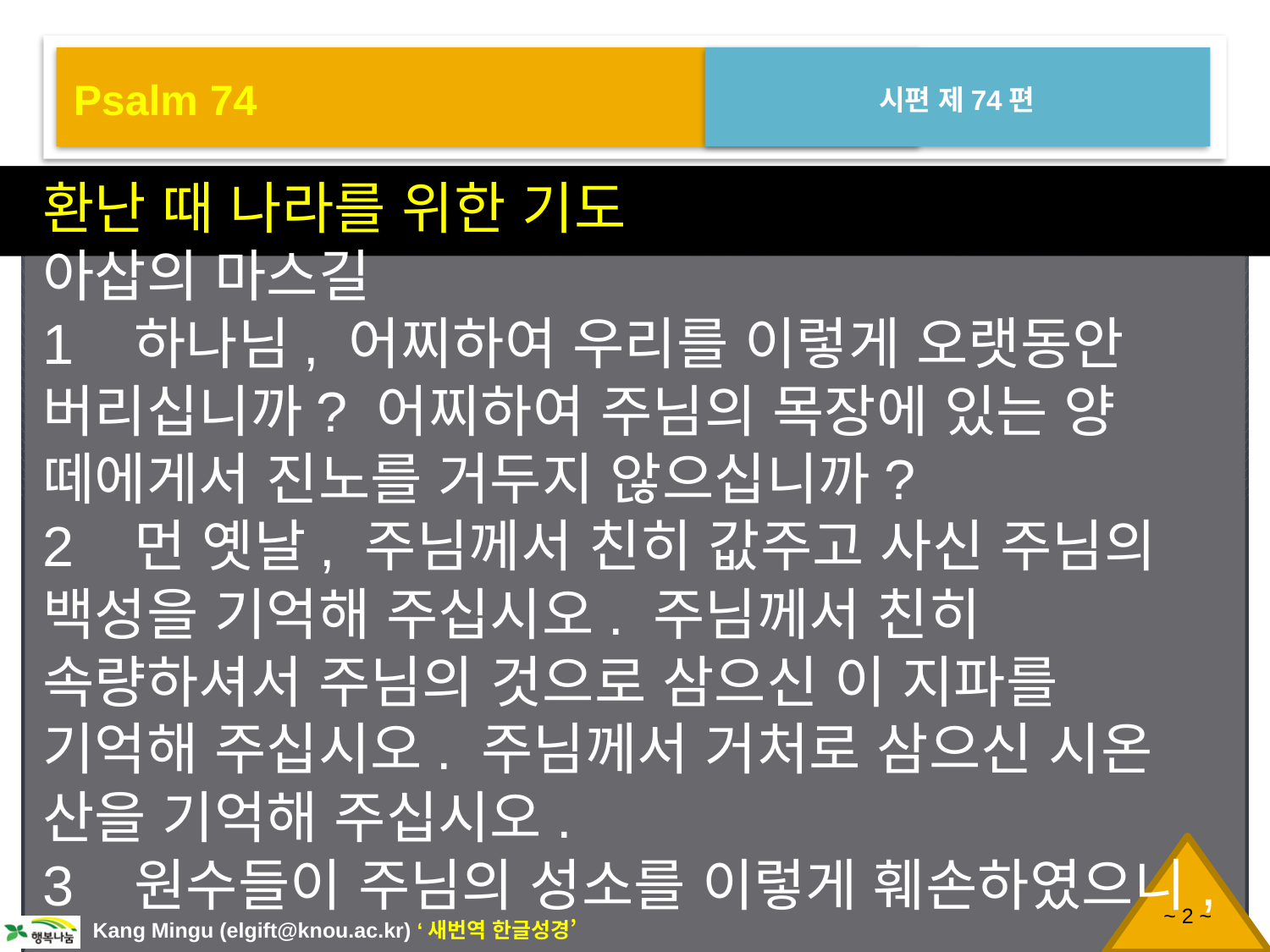

Psalm 74
시편 제74편
환난 때 나라를 위한 기도
아삽의 마스길
1   하나님, 어찌하여 우리를 이렇게 오랫동안 버리십니까? 어찌하여 주님의 목장에 있는 양 떼에게서 진노를 거두지 않으십니까?
2   먼 옛날, 주님께서 친히 값주고 사신 주님의 백성을 기억해 주십시오. 주님께서 친히 속량하셔서 주님의 것으로 삼으신 이 지파를 기억해 주십시오. 주님께서 거처로 삼으신 시온 산을 기억해 주십시오.
3   원수들이 주님의 성소를 이렇게 훼손하였으니,